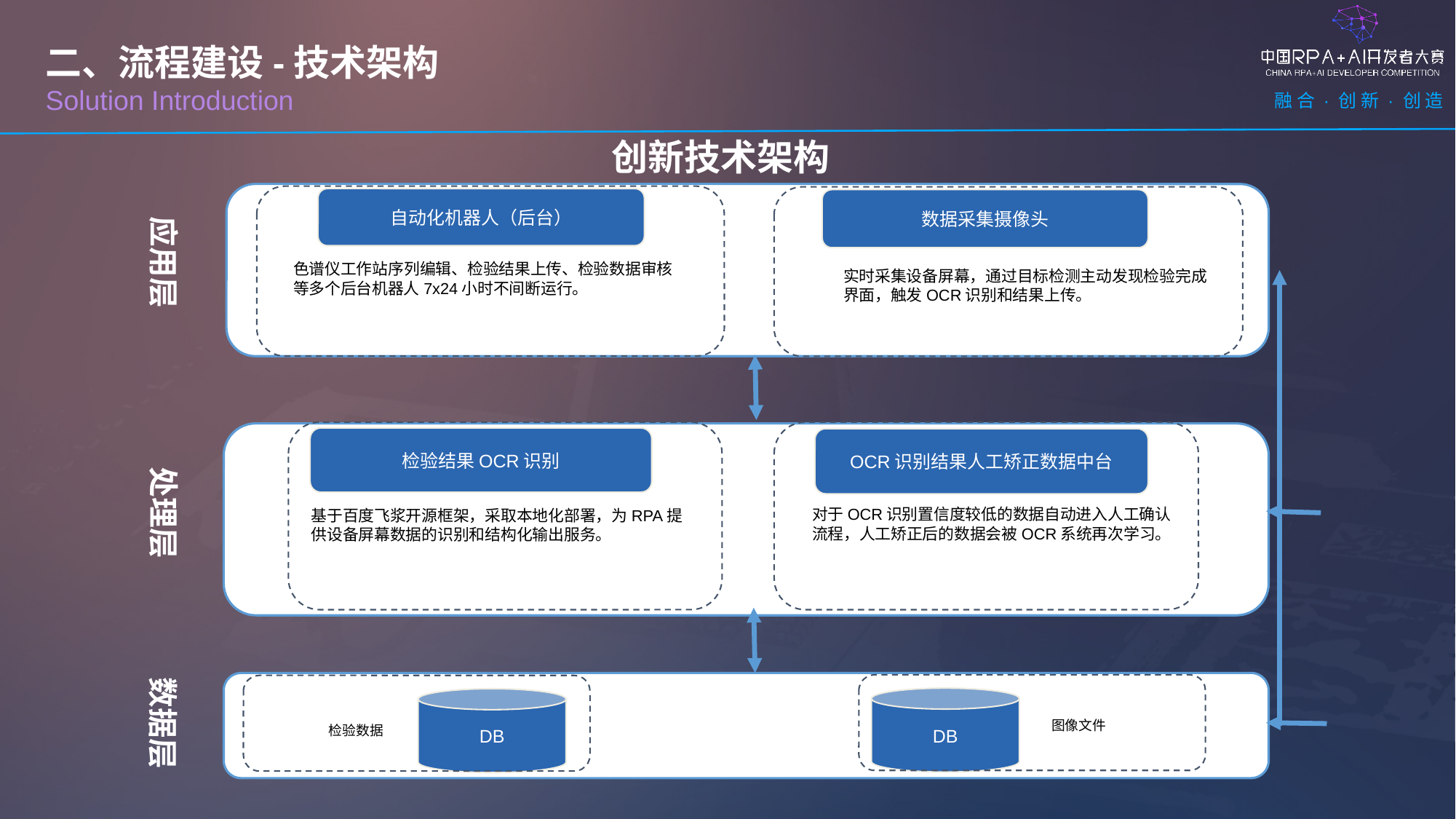

二、流程建设-技术架构
Solution Introduction

创新技术架构

自动化机器人（后台）
数据采集摄像头
应用层
色谱仪工作站序列编辑、检验结果上传、检验数据审核等多个后台机器人7x24小时不间断运行。
实时采集设备屏幕，通过目标检测主动发现检验完成界面，触发OCR识别和结果上传。

检验结果OCR识别
OCR识别结果人工矫正数据中台
处理层
对于OCR识别置信度较低的数据自动进入人工确认流程，人工矫正后的数据会被OCR系统再次学习。
基于百度飞浆开源框架，采取本地化部署，为RPA提供设备屏幕数据的识别和结构化输出服务。
数据层

DB
DB
图像文件
检验数据